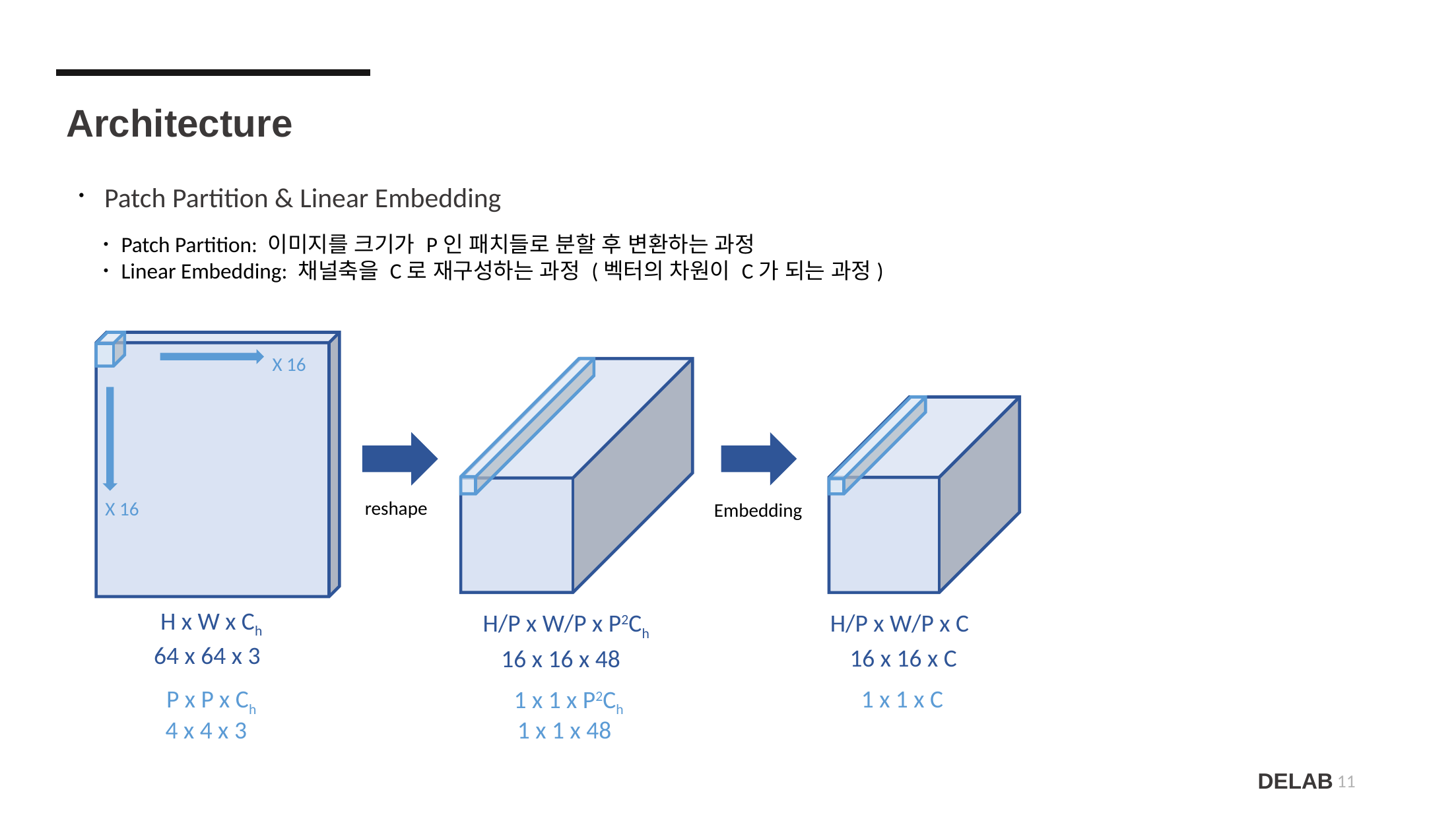

Architecture

ㆍPatch Partition & Linear Embedding

    ㆍPatch Partition: 이미지를 크기가 P인 패치들로 분할 후 변환하는 과정
    ㆍLinear Embedding: 채널축을 C로 재구성하는 과정 (벡터의 차원이 C가 되는 과정)

X 16

reshape
X 16
Embedding
H x W x Ch
H/P x W/P x C
H/P x W/P x P2Ch
64 x 64 x 3
16 x 16 x C
16 x 16 x 48
P x P x Ch
1 x 1 x C
1 x 1 x P2Ch
4 x 4 x 3
1 x 1 x 48
11
DELAB